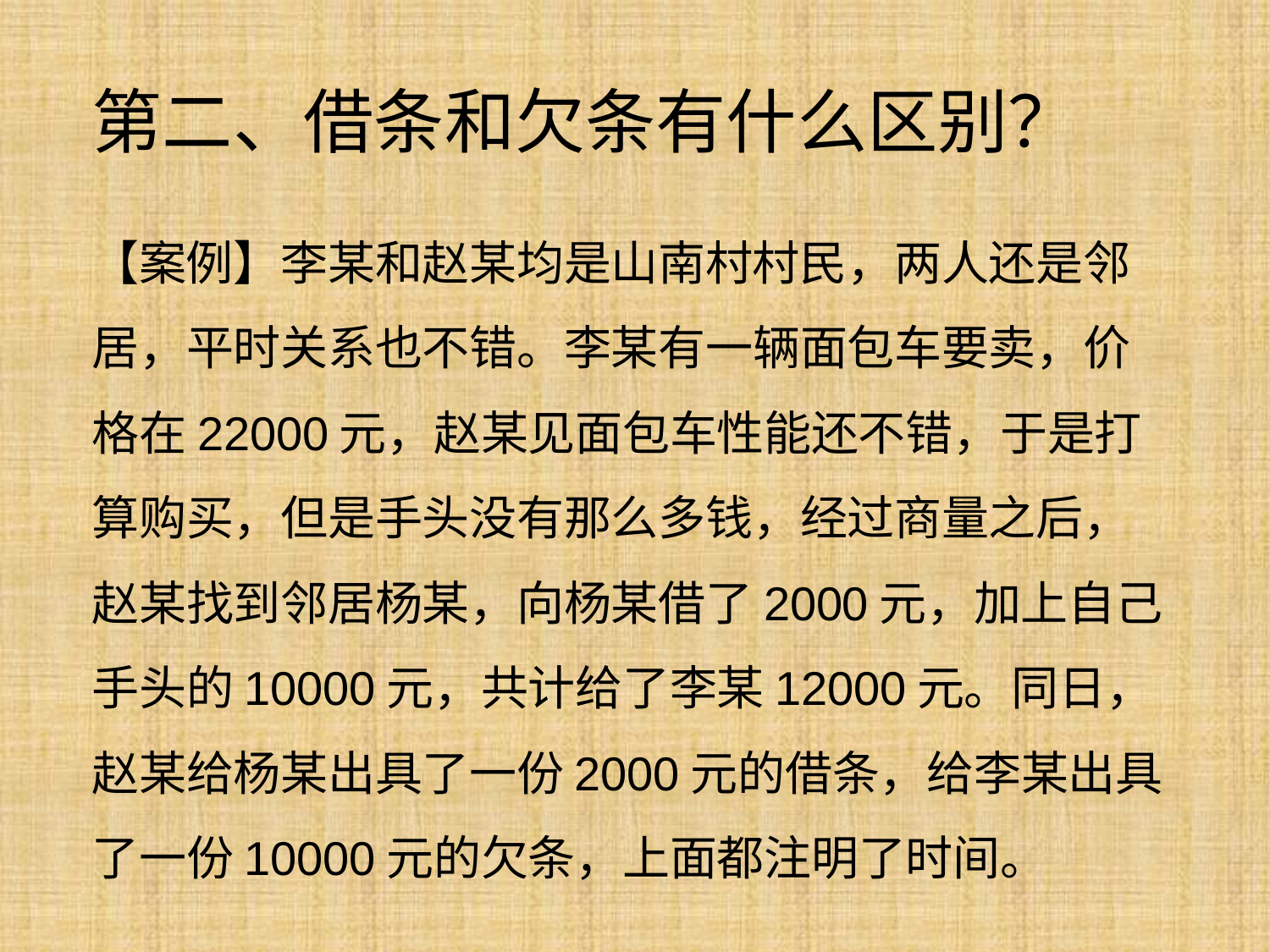

# 第二、借条和欠条有什么区别？
【案例】李某和赵某均是山南村村民，两人还是邻居，平时关系也不错。李某有一辆面包车要卖，价格在22000元，赵某见面包车性能还不错，于是打算购买，但是手头没有那么多钱，经过商量之后，赵某找到邻居杨某，向杨某借了2000元，加上自己手头的10000元，共计给了李某12000元。同日，赵某给杨某出具了一份2000元的借条，给李某出具了一份10000元的欠条，上面都注明了时间。